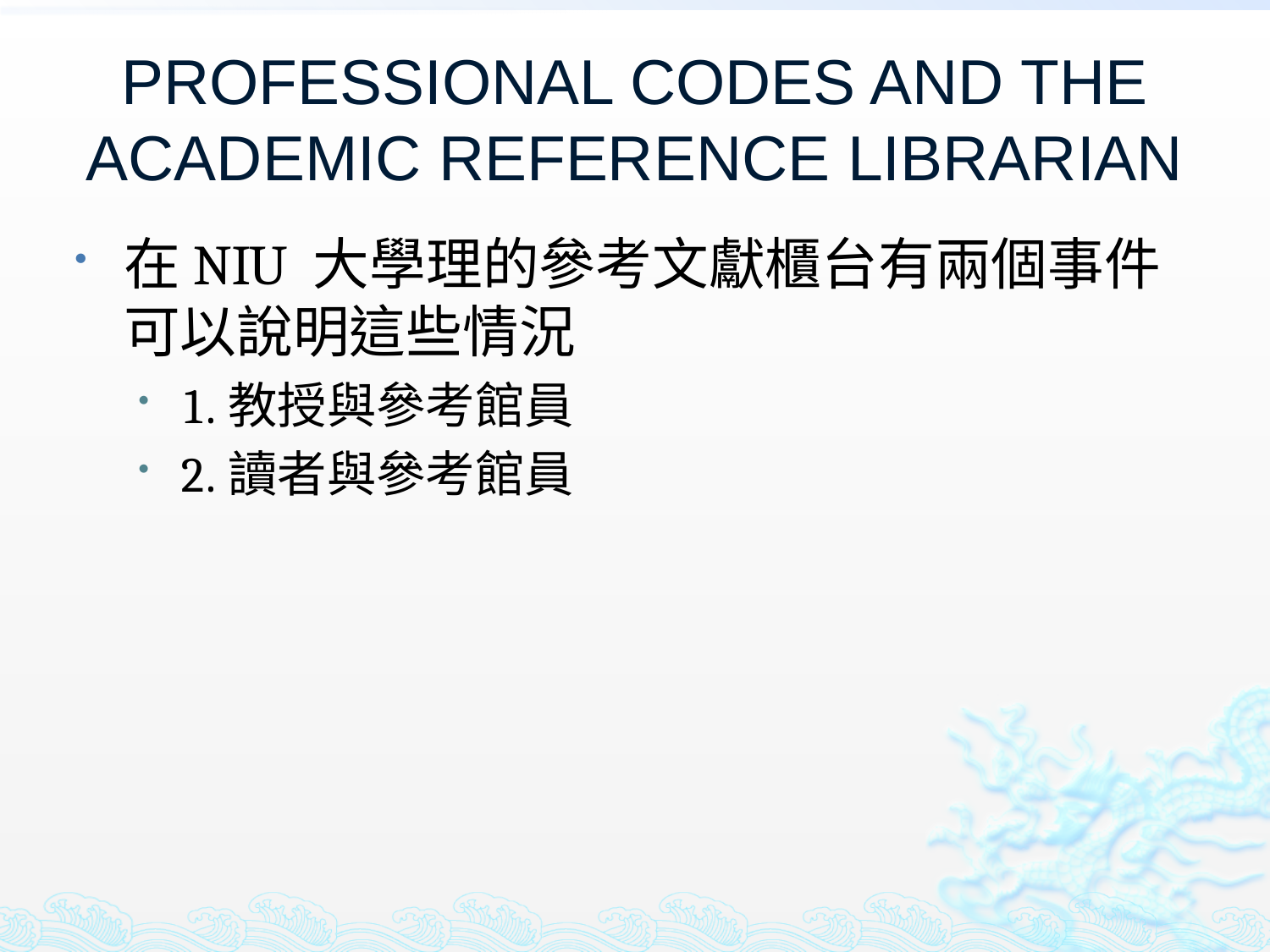

# PROFESSIONAL CODES AND THE ACADEMIC REFERENCE LIBRARIAN
在NIU 大學理的參考文獻櫃台有兩個事件可以說明這些情況
1.教授與參考館員
2.讀者與參考館員